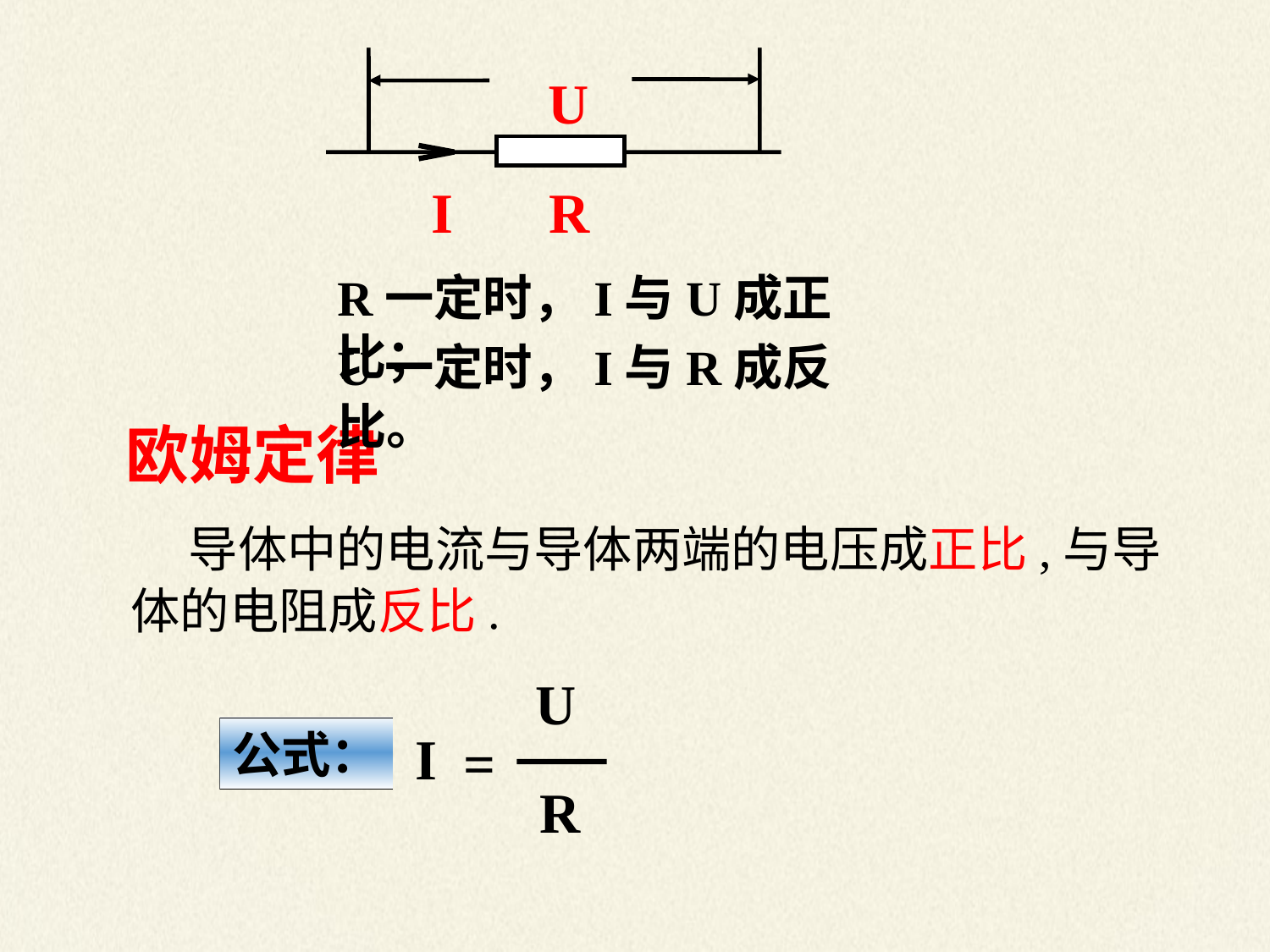

U

I
R
R一定时，I与U成正比；
U一定时，I与R成反比。
欧姆定律
   导体中的电流与导体两端的电压成正比,与导体的电阻成反比.
U
公式：
I
=

R